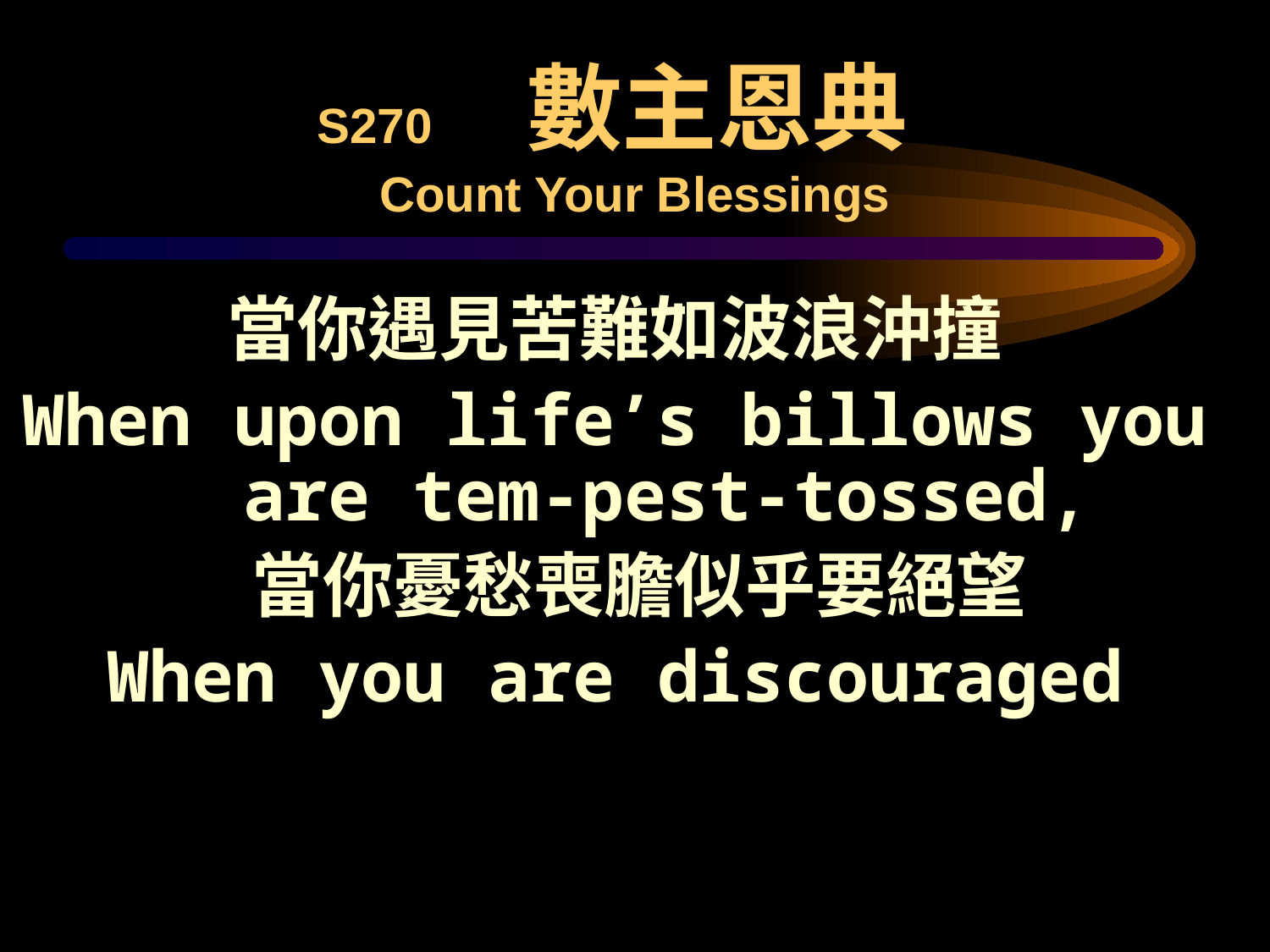

# S270      數主恩典 Count Your Blessings
當你遇見苦難如波浪沖撞
When upon life’s billows you are tem-pest-tossed,
  當你憂愁喪膽似乎要絕望
When you are discouraged